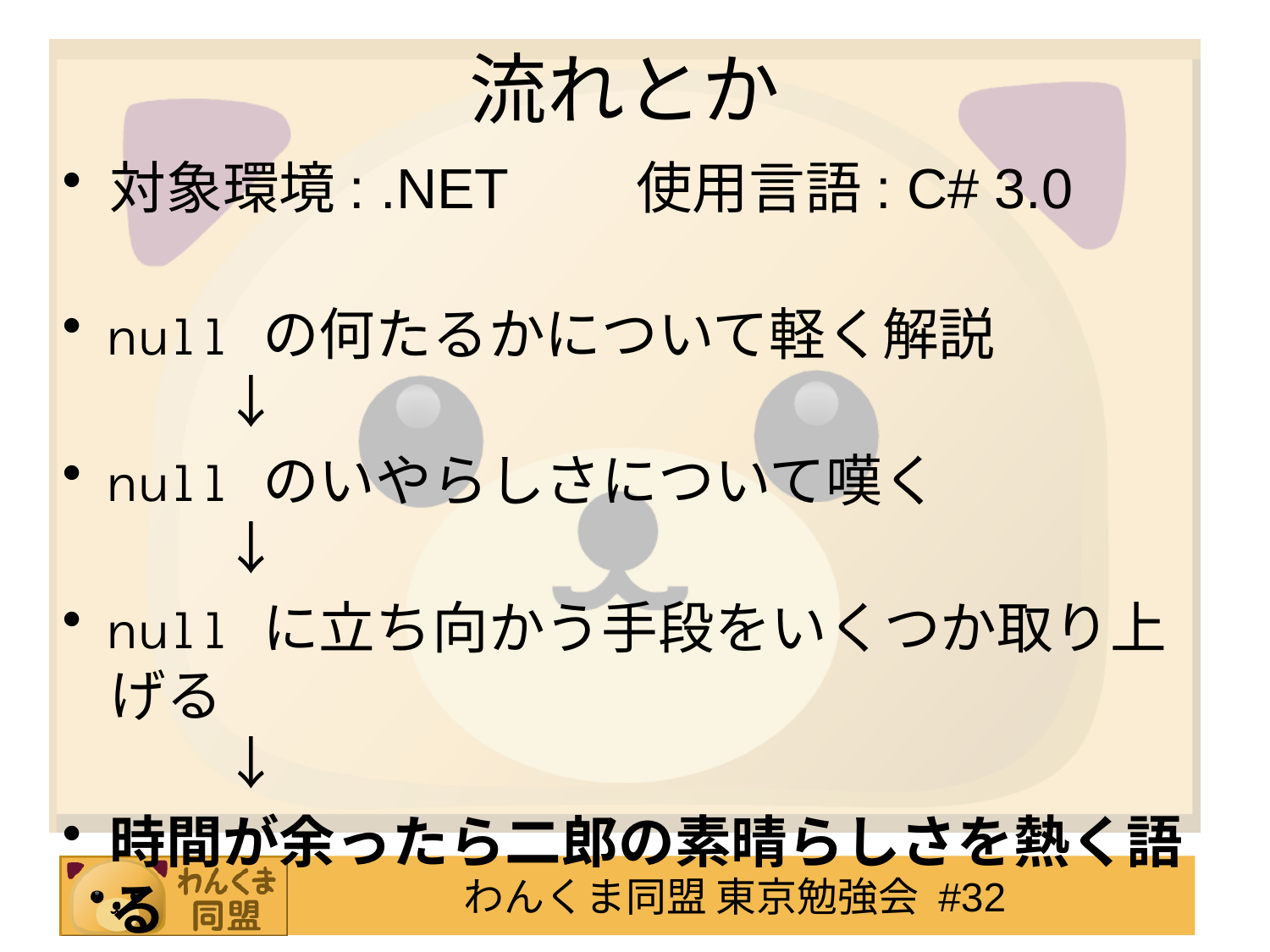

流れとか
対象環境: .NET　　使用言語: C# 3.0

null の何たるかについて軽く解説
　　↓
null のいやらしさについて嘆く
　　↓
null に立ち向かう手段をいくつか取り上げる
　　↓
時間が余ったら二郎の素晴らしさを熱く語る